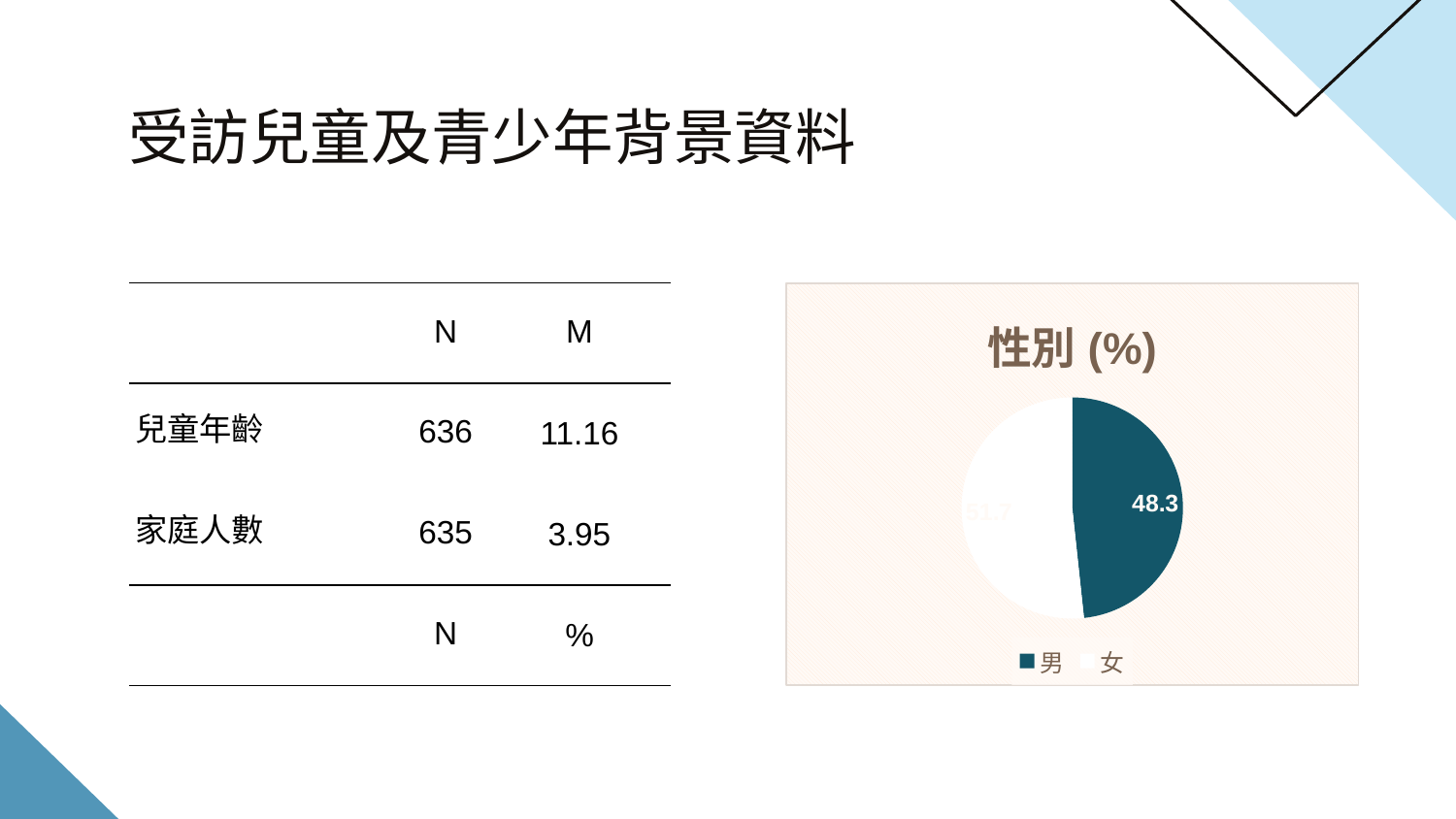

# 受訪兒童及青少年背景資料
|  | N | M |
| --- | --- | --- |
| 兒童年齡 | 636 | 11.16 |
| 家庭人數 | 635 | 3.95 |
|  | N | % |

### Chart: 性別(%)

| Category | 性別 |
|---|---|
| 男 | 48.3 |
| 女 | 51.7 |